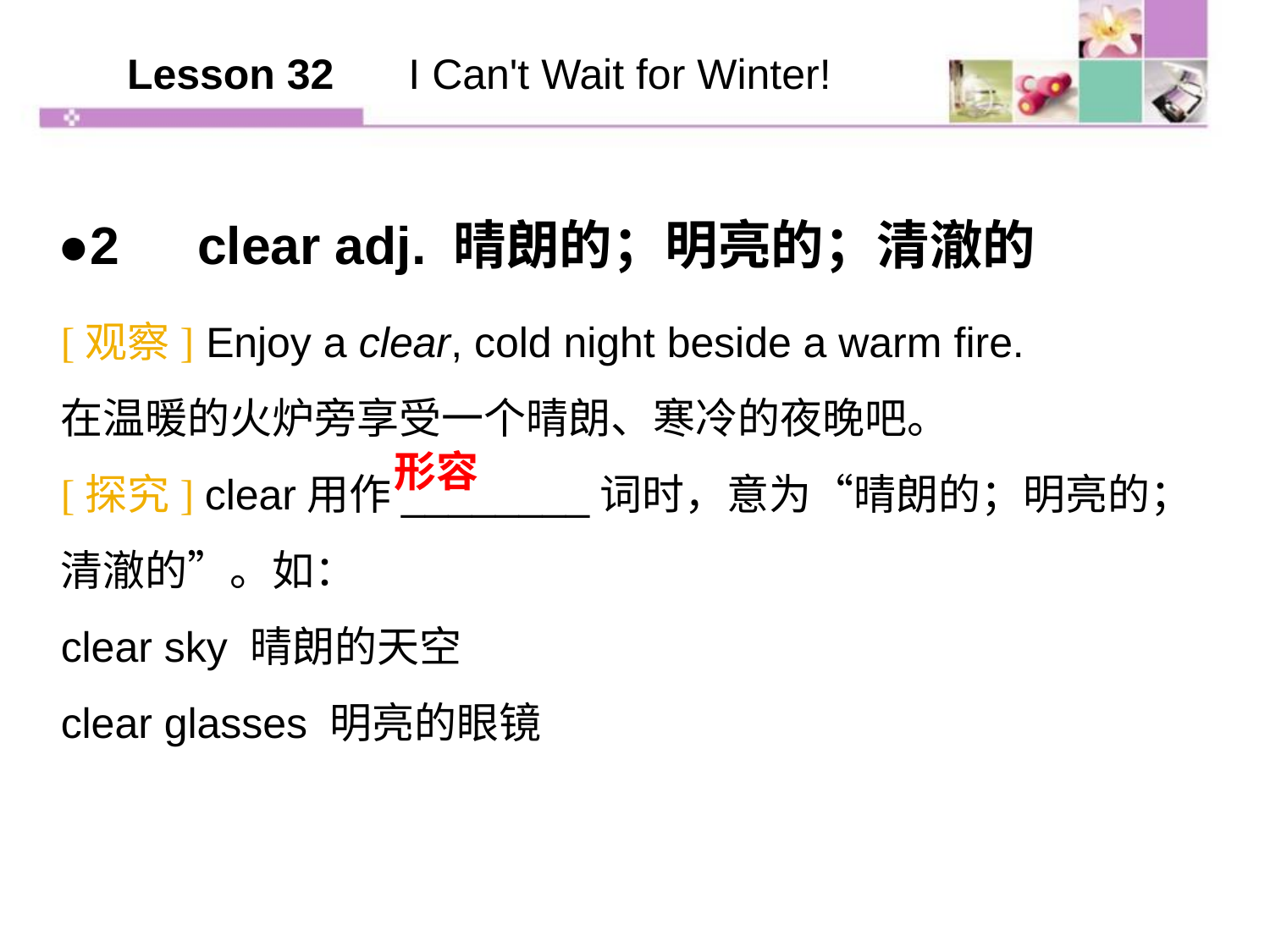

Lesson 32 　I Can't Wait for Winter!
●2　clear adj. 晴朗的；明亮的；清澈的
[观察] Enjoy a clear, cold night beside a warm fire.
在温暖的火炉旁享受一个晴朗、寒冷的夜晚吧。
[探究] clear用作________词时，意为“晴朗的；明亮的；清澈的”。如：
clear sky 晴朗的天空
clear glasses 明亮的眼镜

形容